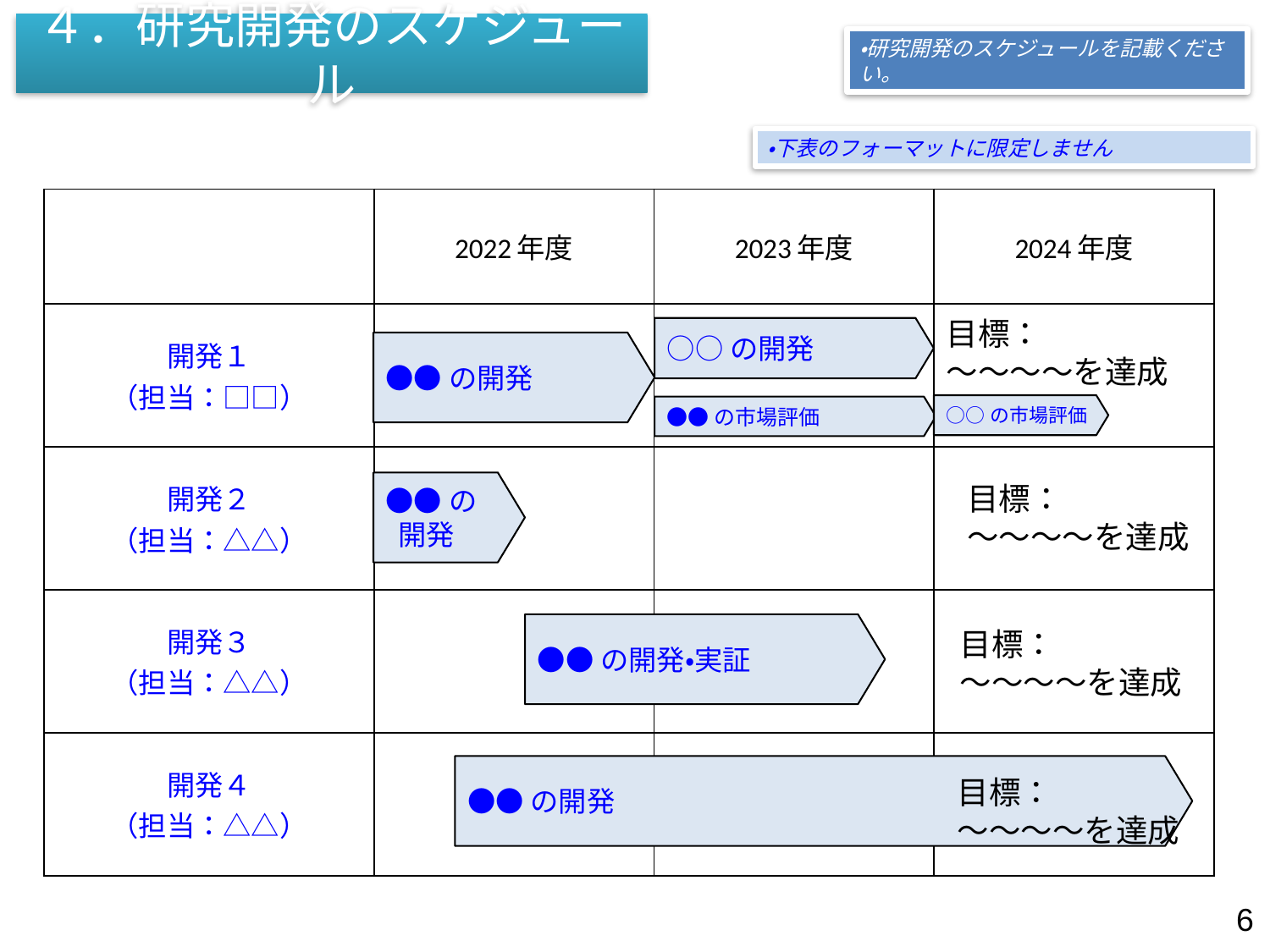

４．研究開発のスケジュール
・研究開発のスケジュールを記載ください。
・下表のフォーマットに限定しません
|  | 2022年度 | 2023年度 | 2024年度 |
| --- | --- | --- | --- |
| 開発１ （担当：□□） |  |  |  |
| 開発２ （担当：△△） |  |  |  |
| 開発３ （担当：△△） |  |  |  |
| 開発４ （担当：△△） |  |  |  |
目標：
～～～～を達成
○○の開発
●●の開発
○○の市場評価
●●の市場評価
目標：
～～～～を達成
●●の開発
●●の開発・実証
目標：
～～～～を達成
●●の開発
目標：
～～～～を達成
6